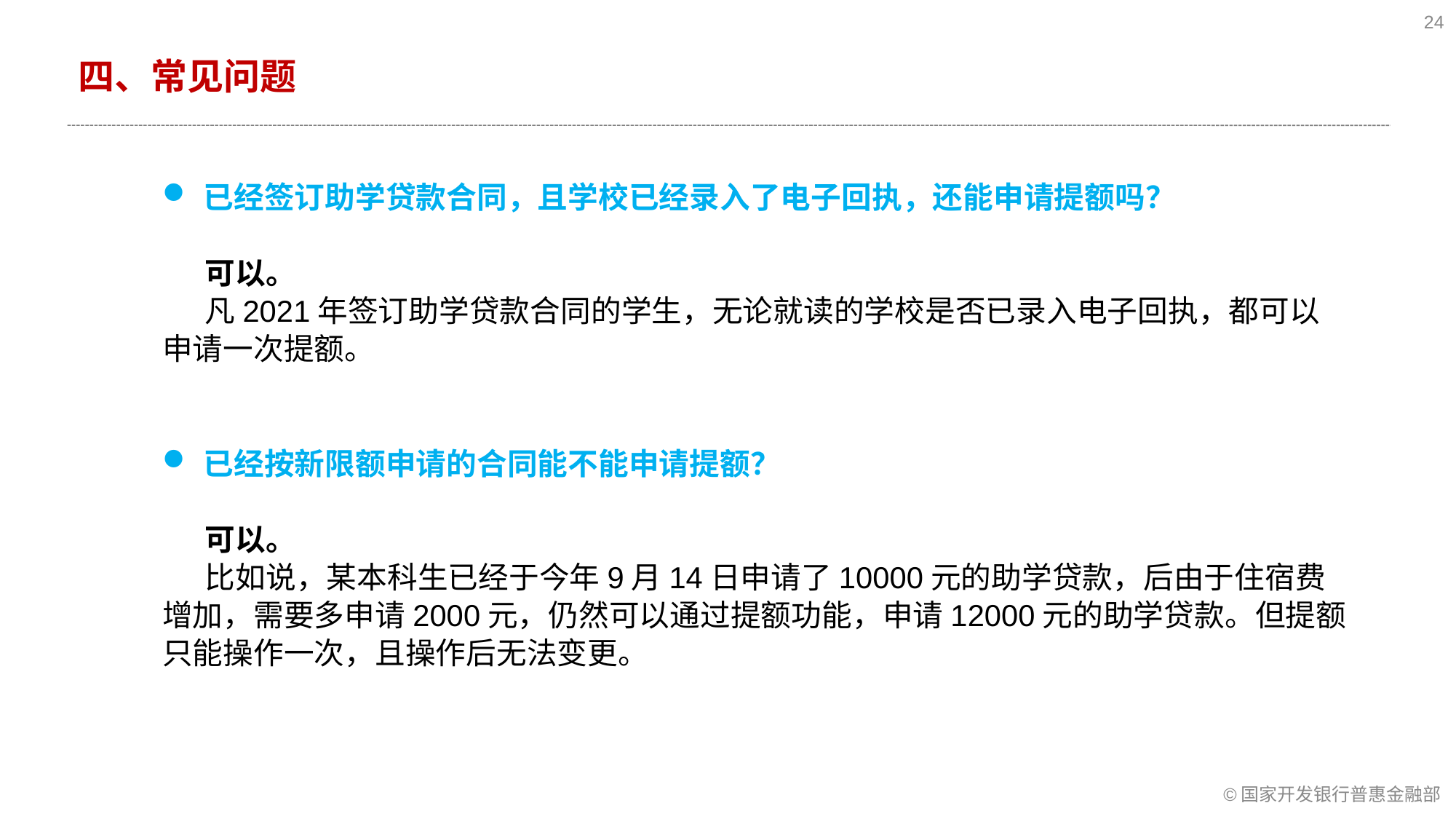

24
四、常见问题

已经签订助学贷款合同，且学校已经录入了电子回执，还能申请提额吗？

可以。
凡2021年签订助学贷款合同的学生，无论就读的学校是否已录入电子回执，都可以申请一次提额。
已经按新限额申请的合同能不能申请提额？

可以。
比如说，某本科生已经于今年9月14日申请了10000元的助学贷款，后由于住宿费增加，需要多申请2000元，仍然可以通过提额功能，申请12000元的助学贷款。但提额只能操作一次，且操作后无法变更。
©国家开发银行普惠金融部